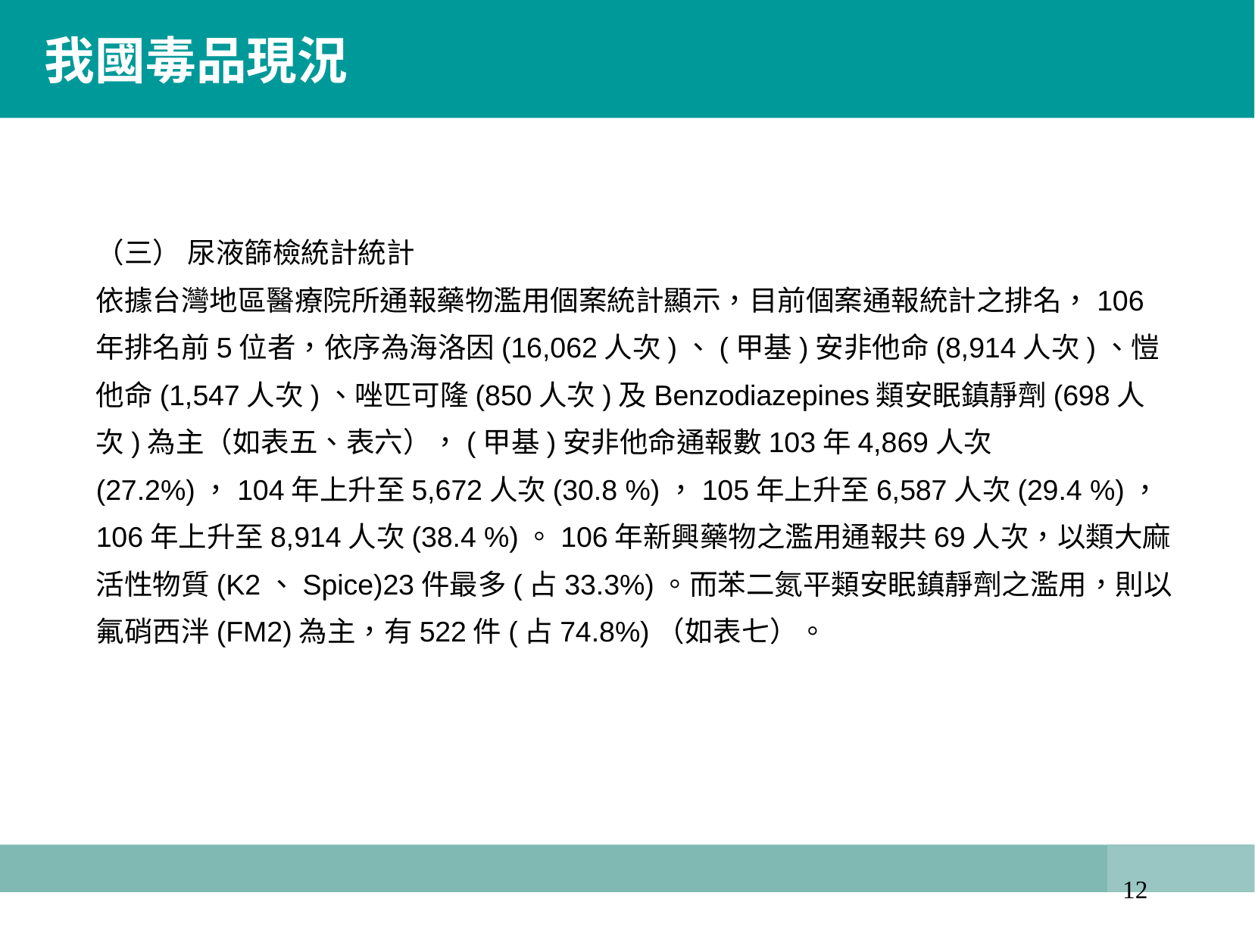

我國毒品現況
（三） 尿液篩檢統計統計
依據台灣地區醫療院所通報藥物濫用個案統計顯示，目前個案通報統計之排名，106年排名前5位者，依序為海洛因(16,062人次)、(甲基)安非他命(8,914人次)、愷他命(1,547人次)、唑匹可隆(850人次)及Benzodiazepines類安眠鎮靜劑(698人次)為主（如表五、表六），(甲基)安非他命通報數103年4,869人次(27.2%)，104年上升至5,672人次(30.8 %)，105年上升至6,587人次(29.4 %)，106年上升至8,914人次(38.4 %)。106年新興藥物之濫用通報共69人次，以類大麻活性物質(K2、Spice)23件最多(占33.3%)。而苯二氮平類安眠鎮靜劑之濫用，則以氟硝西泮(FM2)為主，有522件(占74.8%)（如表七）。
12